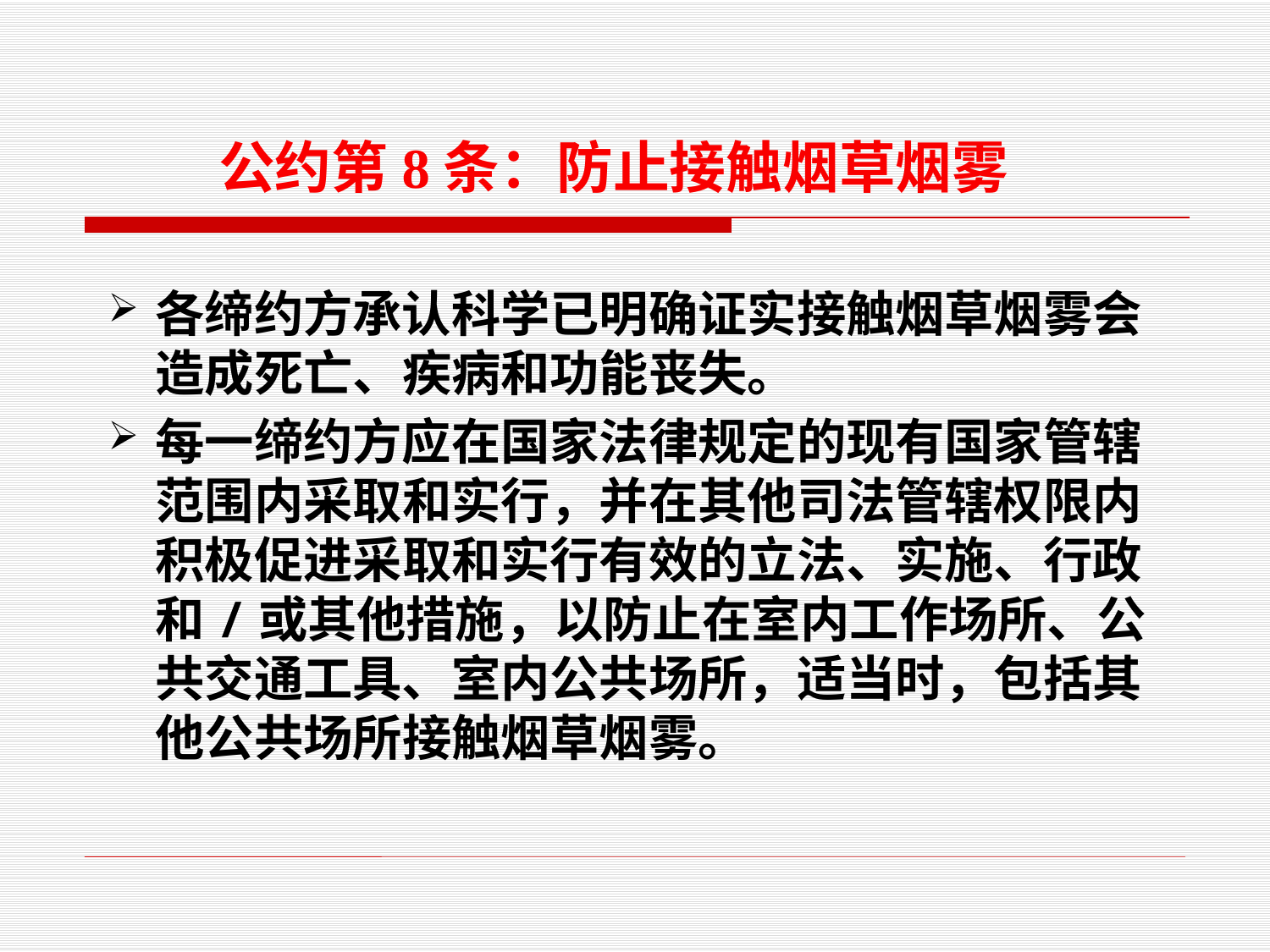

公约第8条：防止接触烟草烟雾
各缔约方承认科学已明确证实接触烟草烟雾会造成死亡、疾病和功能丧失。
每一缔约方应在国家法律规定的现有国家管辖范围内采取和实行，并在其他司法管辖权限内积极促进采取和实行有效的立法、实施、行政和/或其他措施，以防止在室内工作场所、公共交通工具、室内公共场所，适当时，包括其他公共场所接触烟草烟雾。